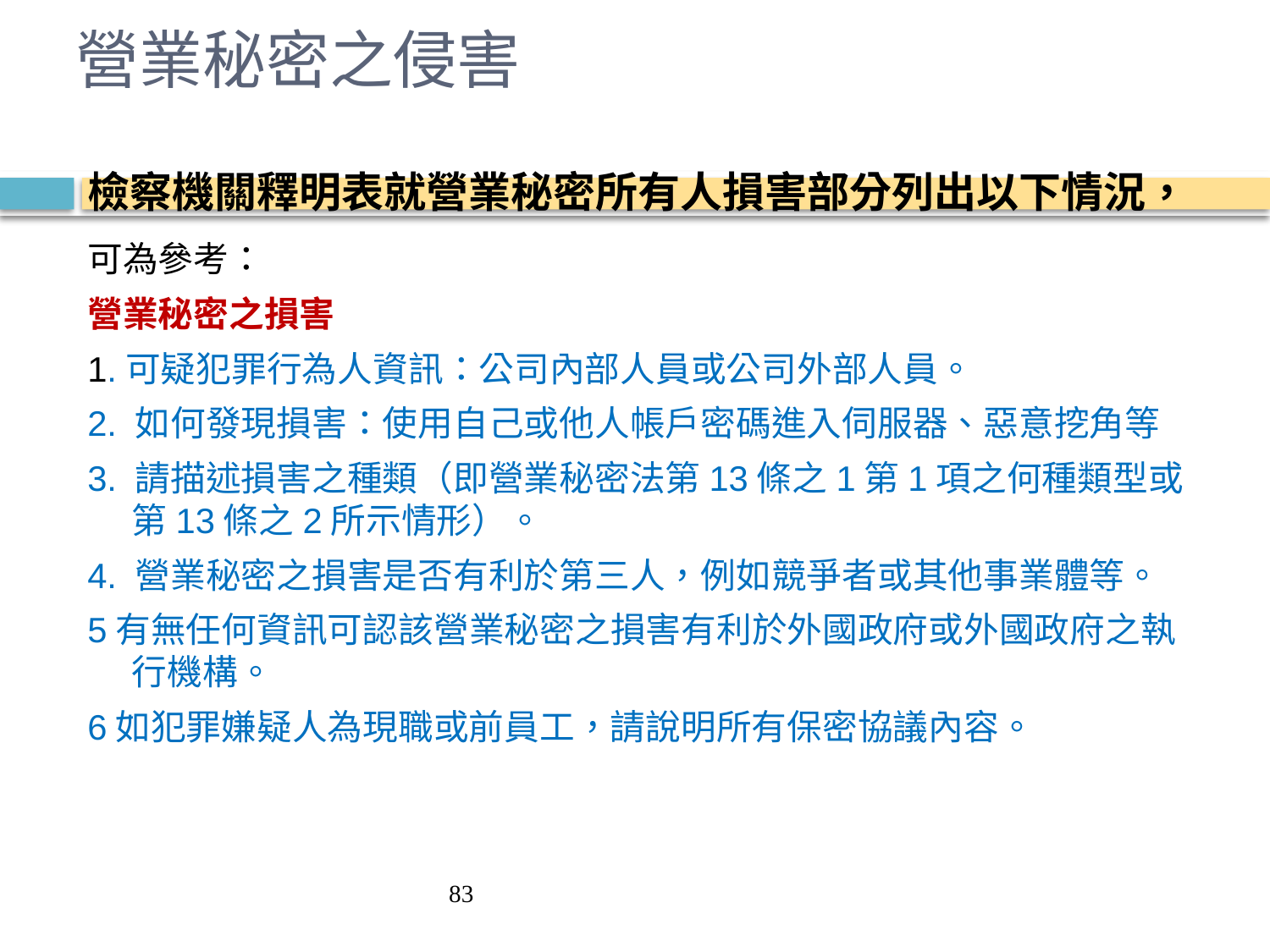

# 營業秘密之侵害
檢察機關釋明表就營業秘密所有人損害部分列出以下情況，
可為參考：
營業秘密之損害
1.可疑犯罪行為人資訊：公司內部人員或公司外部人員。
2. 如何發現損害：使用自己或他人帳戶密碼進入伺服器、惡意挖角等
3. 請描述損害之種類（即營業秘密法第13條之1第1項之何種類型或第13條之2所示情形）。
4. 營業秘密之損害是否有利於第三人，例如競爭者或其他事業體等。
5有無任何資訊可認該營業秘密之損害有利於外國政府或外國政府之執行機構。
6如犯罪嫌疑人為現職或前員工，請說明所有保密協議內容。

83